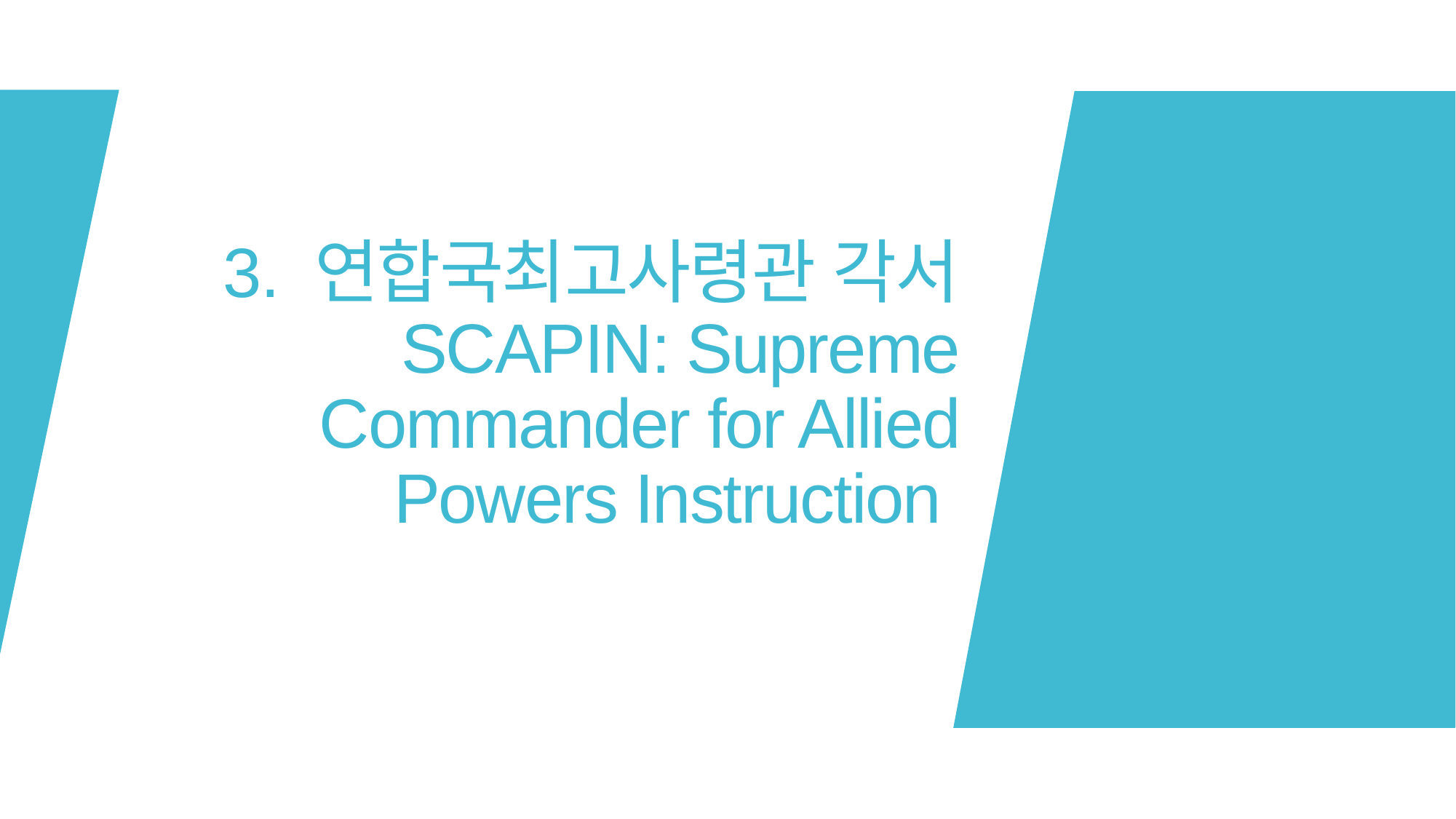

# 3. 연합국최고사령관 각서 SCAPIN: Supreme Commander for Allied Powers Instruction